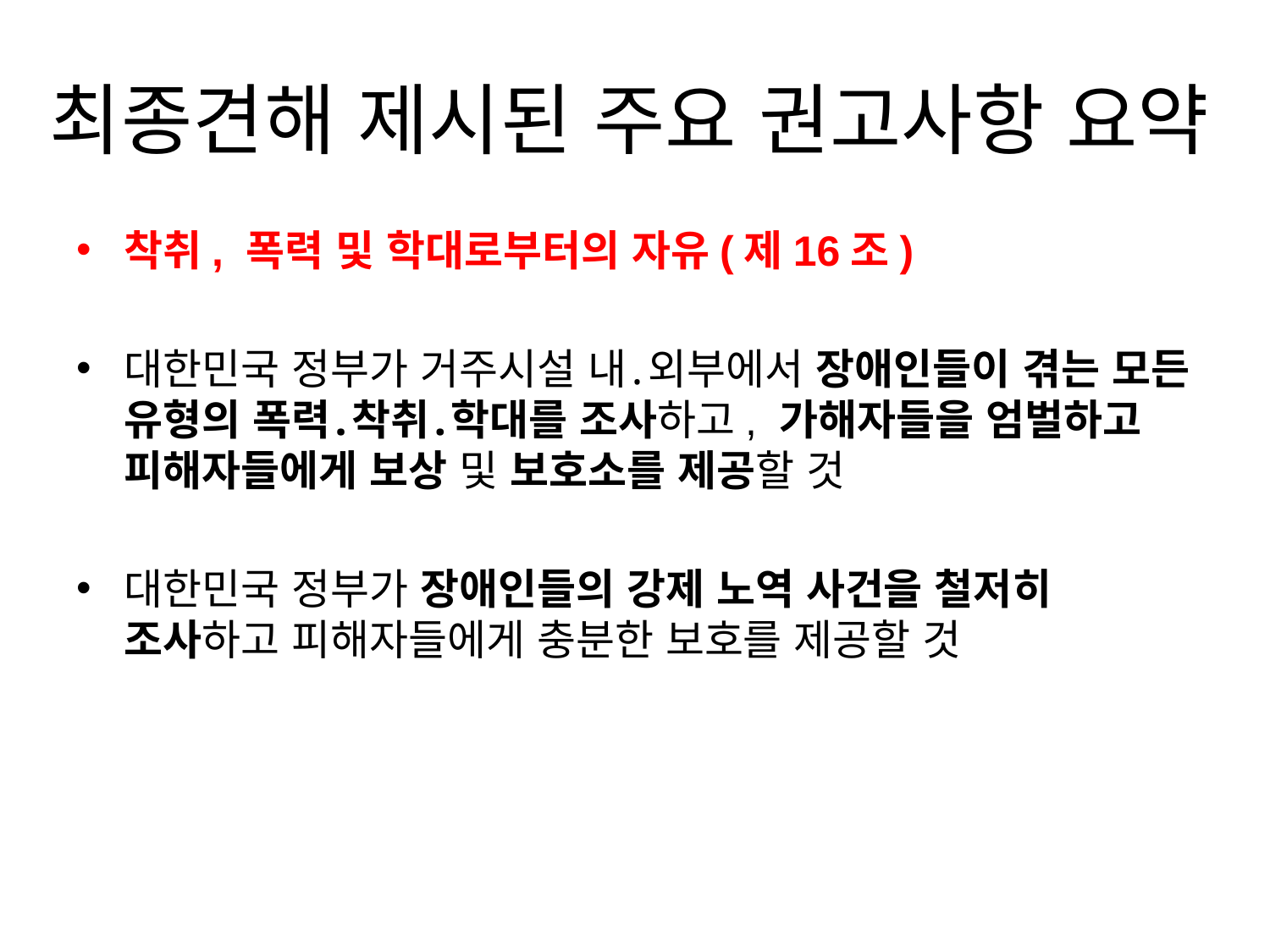

# 최종견해 제시된 주요 권고사항 요약
착취, 폭력 및 학대로부터의 자유(제16조)

대한민국 정부가 거주시설 내․외부에서 장애인들이 겪는 모든 유형의 폭력․착취․학대를 조사하고, 가해자들을 엄벌하고 피해자들에게 보상 및 보호소를 제공할 것

대한민국 정부가 장애인들의 강제 노역 사건을 철저히 조사하고 피해자들에게 충분한 보호를 제공할 것